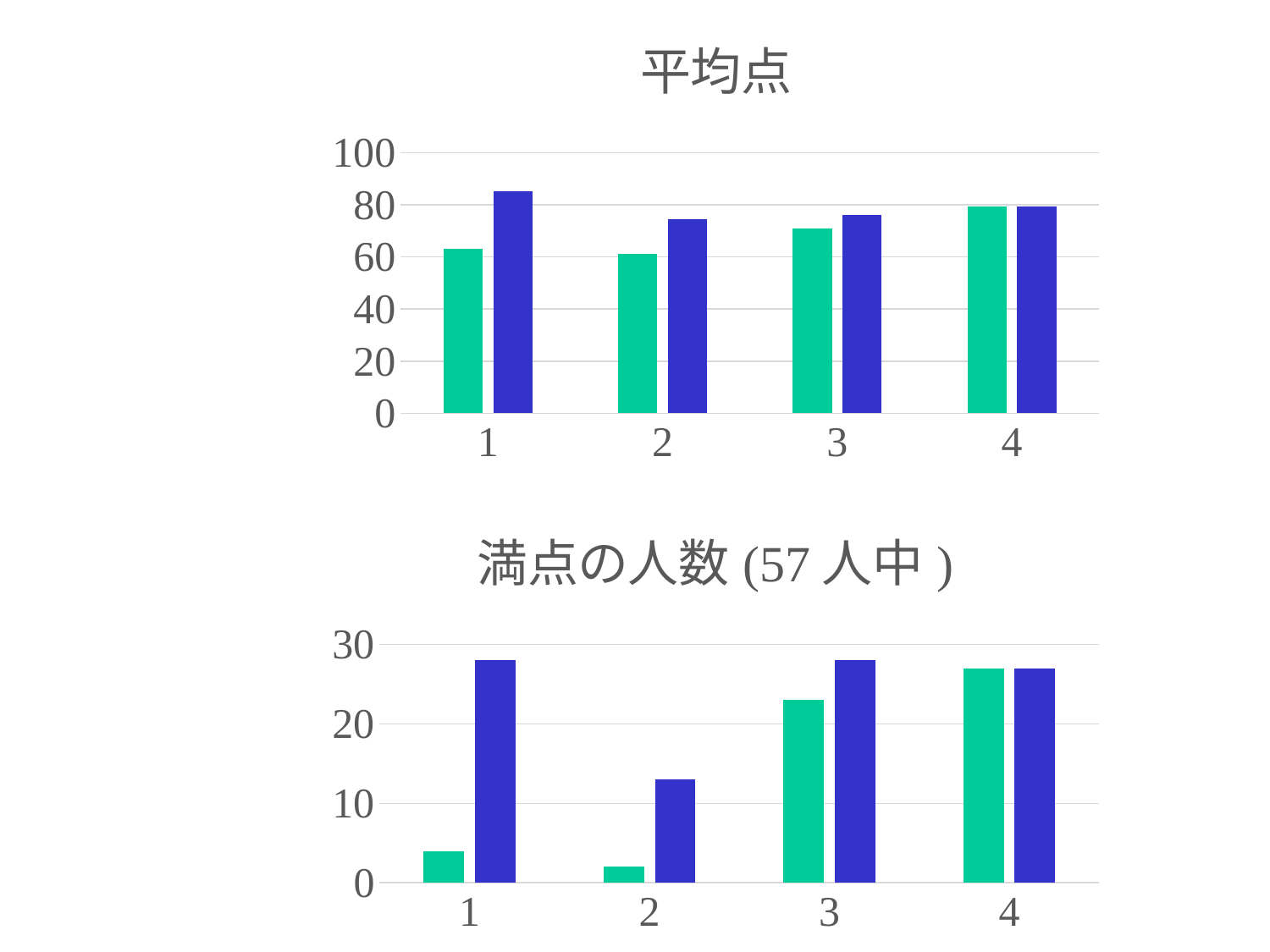

### Chart: 平均点

| Category |  |  |
|---|---|---|

### Chart: 満点の人数(57人中)

| Category |  |  |
|---|---|---|